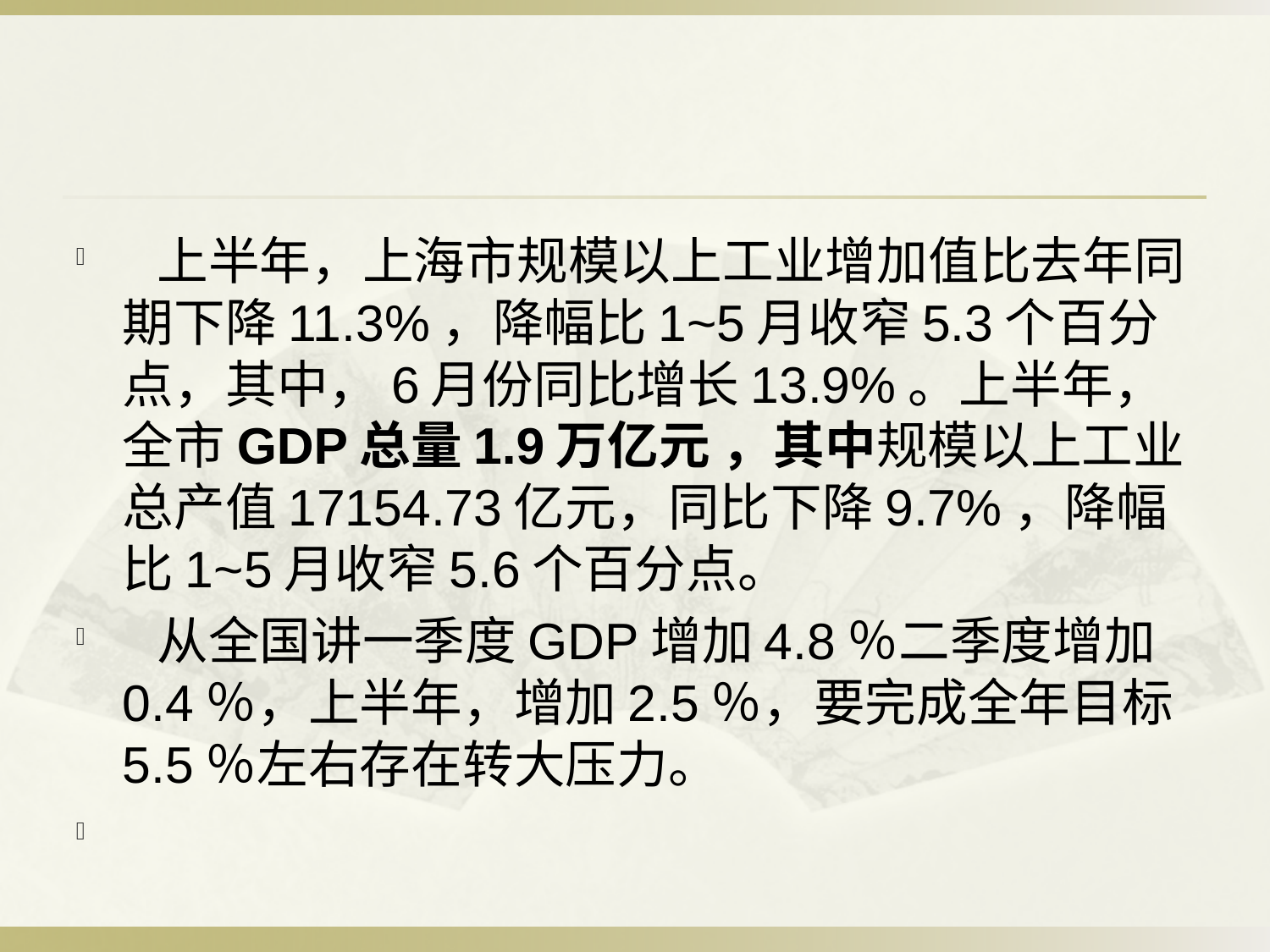

#
  上半年，上海市规模以上工业增加值比去年同期下降11.3%，降幅比1~5月收窄5.3个百分点，其中，6月份同比增长13.9%。上半年，全市GDP总量1.9万亿元 ，其中规模以上工业总产值17154.73亿元，同比下降9.7%，降幅比1~5月收窄5.6个百分点。
  从全国讲一季度GDP增加4.8％二季度增加0.4％，上半年，增加2.5％，要完成全年目标5.5％左右存在转大压力。